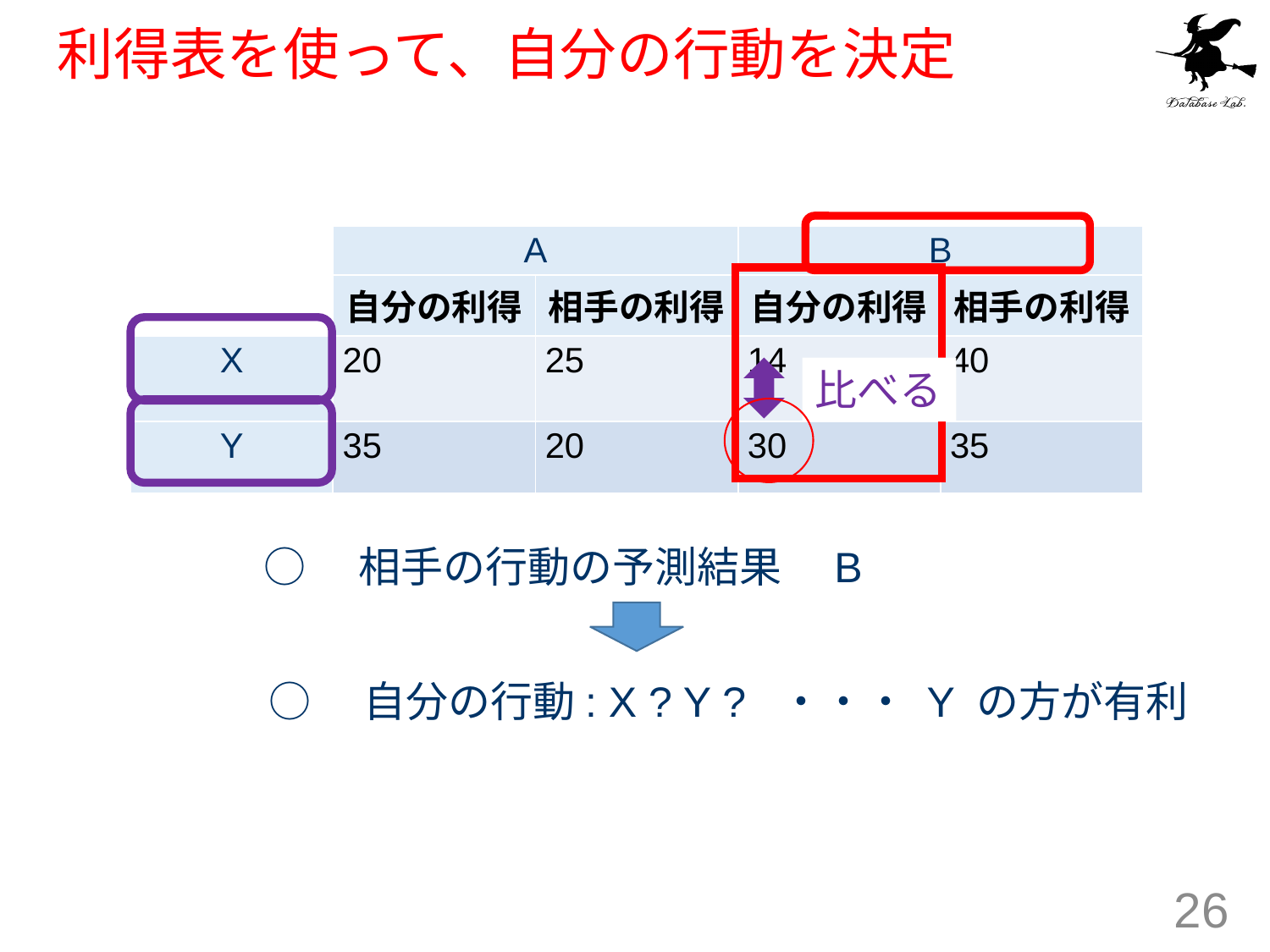

# 利得表を使って、自分の行動を決定

|  | A |  | B |  |
| --- | --- | --- | --- | --- |
|  | 自分の利得 | 相手の利得 | 自分の利得 | 相手の利得 |
| X | 20 | 25 | 14 | 40 |
| Y | 35 | 20 | 30 | 35 |

比べる

○　相手の行動の予測結果　B

○　自分の行動: X ? Y ?  ・・・ Y の方が有利
26